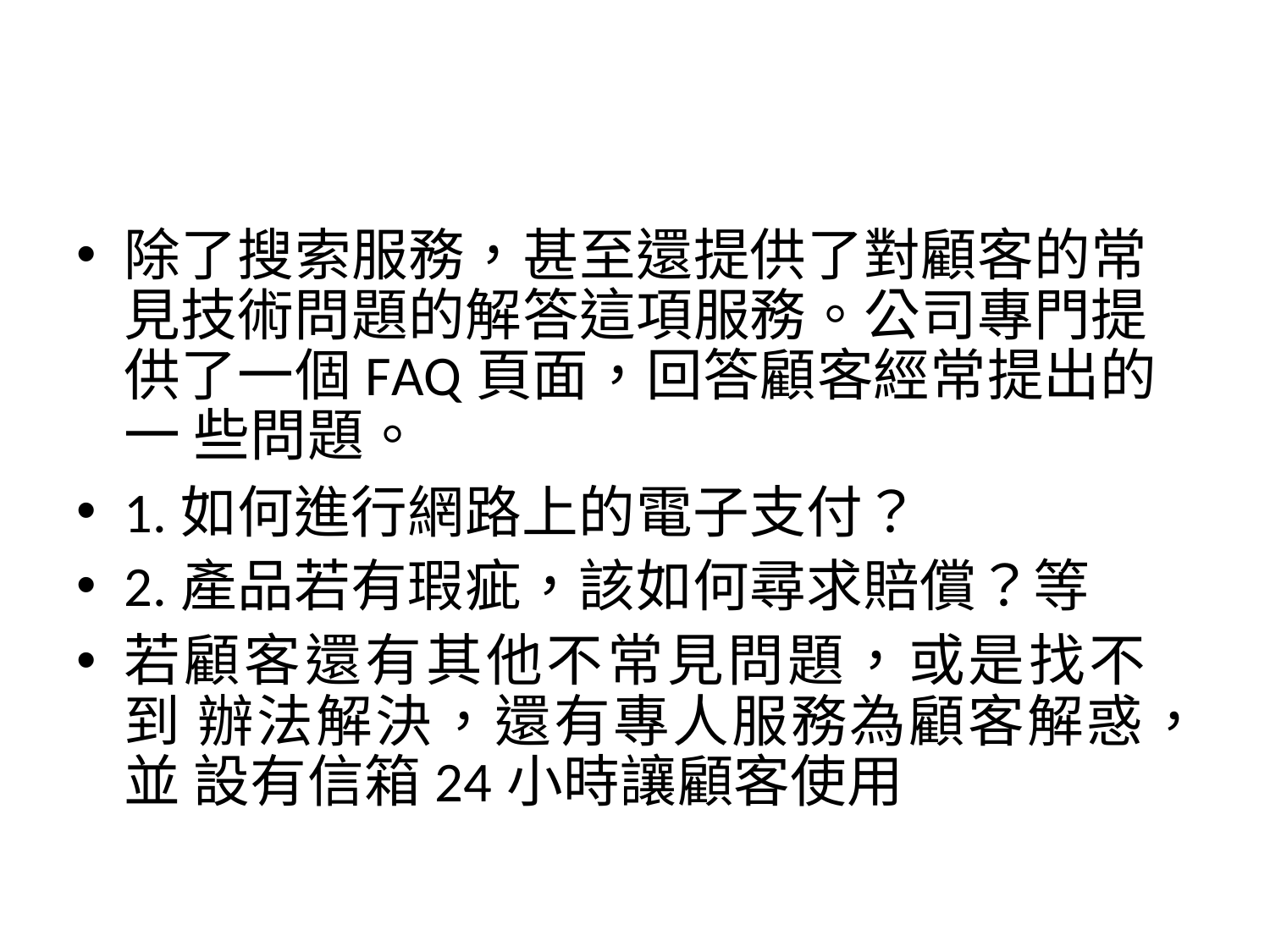

除了搜索服務，甚至還提供了對顧客的常 見技術問題的解答這項服務。公司專門提 供了一個FAQ頁面，回答顧客經常提出的一 些問題。
1.如何進行網路上的電子支付？
2.產品若有瑕疵，該如何尋求賠償？等
若顧客還有其他不常見問題，或是找不到 辦法解決，還有專人服務為顧客解惑，並 設有信箱24小時讓顧客使用